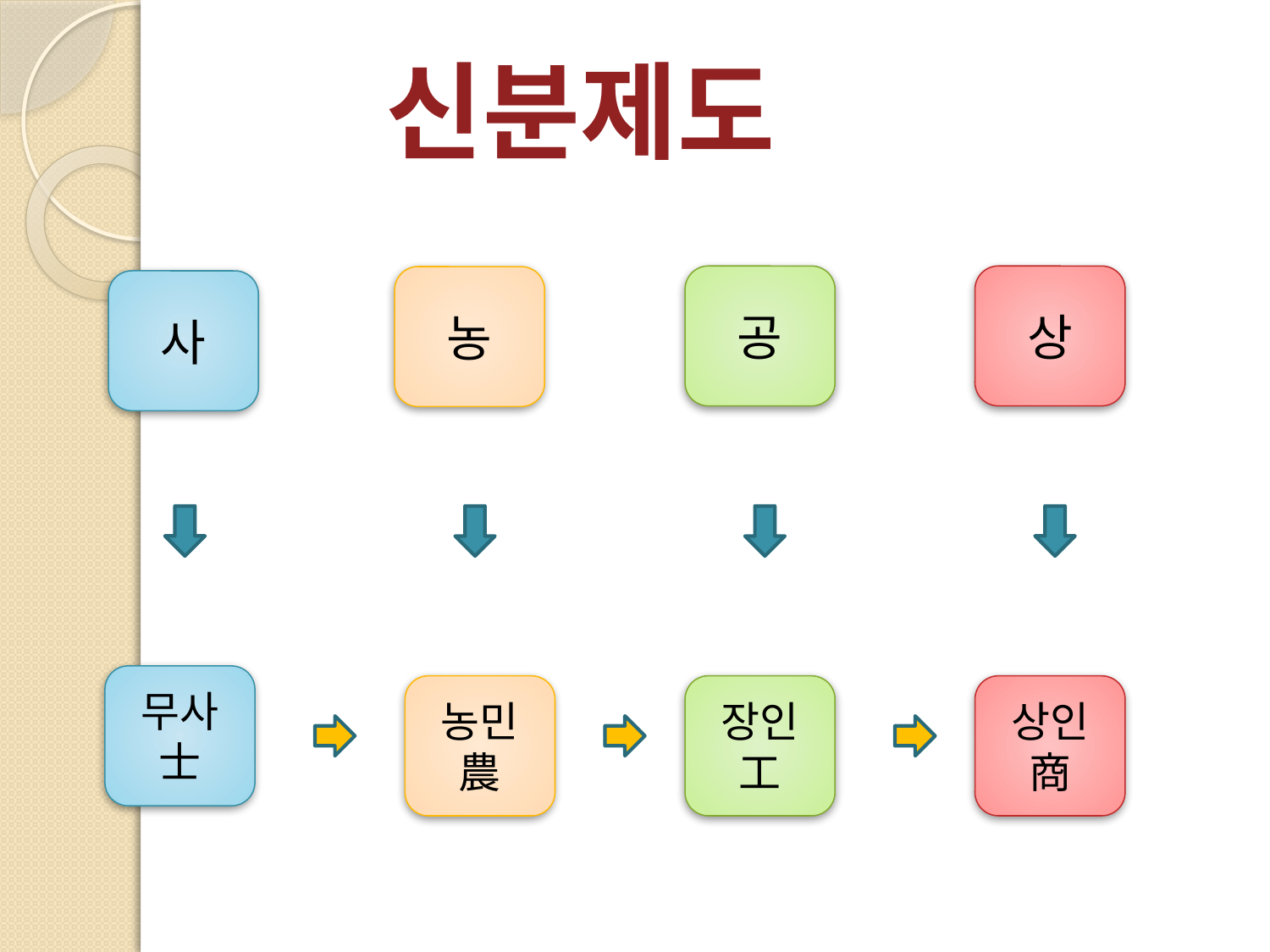

# 신분제도
공
상
농
사

무사
士

농민
農

장인
工

상인
商